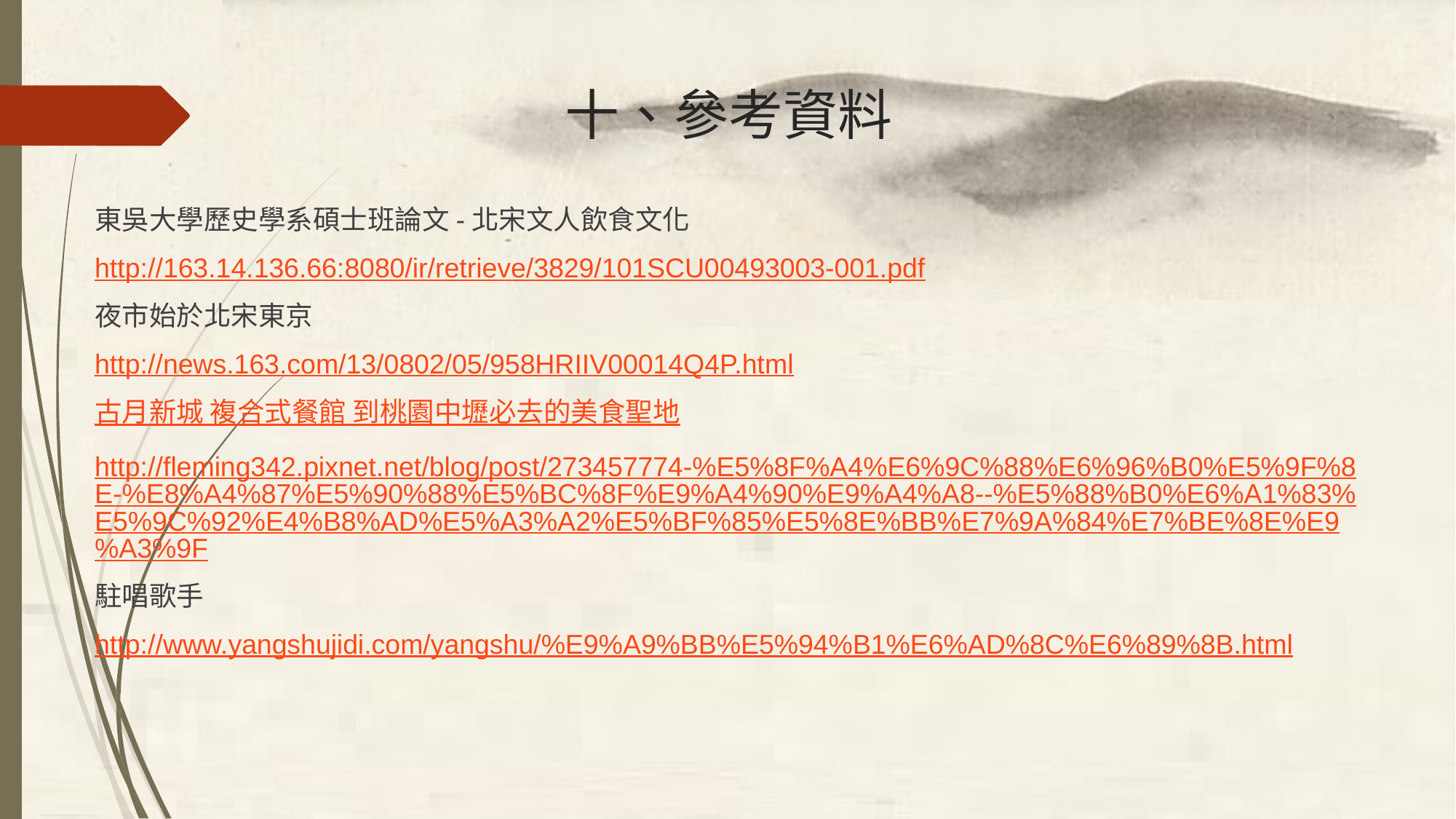

# 十、參考資料
東吳大學歷史學系碩士班論文-北宋文人飲食文化
http://163.14.136.66:8080/ir/retrieve/3829/101SCU00493003-001.pdf
夜市始於北宋東京
http://news.163.com/13/0802/05/958HRIIV00014Q4P.html
古月新城 複合式餐館 到桃園中壢必去的美食聖地
http://fleming342.pixnet.net/blog/post/273457774-%E5%8F%A4%E6%9C%88%E6%96%B0%E5%9F%8E-%E8%A4%87%E5%90%88%E5%BC%8F%E9%A4%90%E9%A4%A8--%E5%88%B0%E6%A1%83%E5%9C%92%E4%B8%AD%E5%A3%A2%E5%BF%85%E5%8E%BB%E7%9A%84%E7%BE%8E%E9%A3%9F
駐唱歌手
http://www.yangshujidi.com/yangshu/%E9%A9%BB%E5%94%B1%E6%AD%8C%E6%89%8B.html